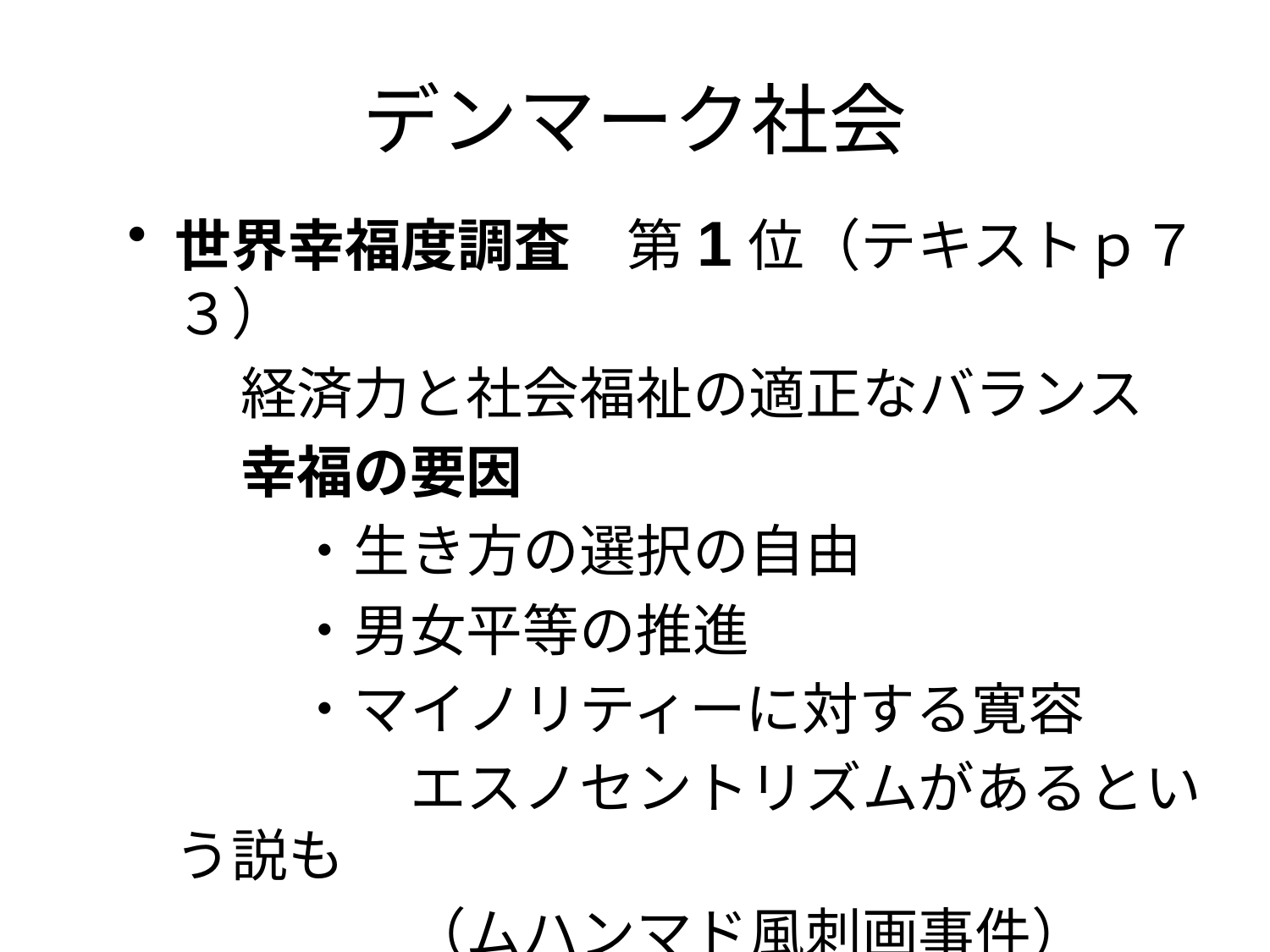

# デンマーク社会
世界幸福度調査　第1位（テキストｐ７３）
　　経済力と社会福祉の適正なバランス
　　幸福の要因
　　　・生き方の選択の自由
　　　・男女平等の推進
　　　・マイノリティーに対する寛容
　　　　　エスノセントリズムがあるという説も
　　　　　（ムハンマド風刺画事件）